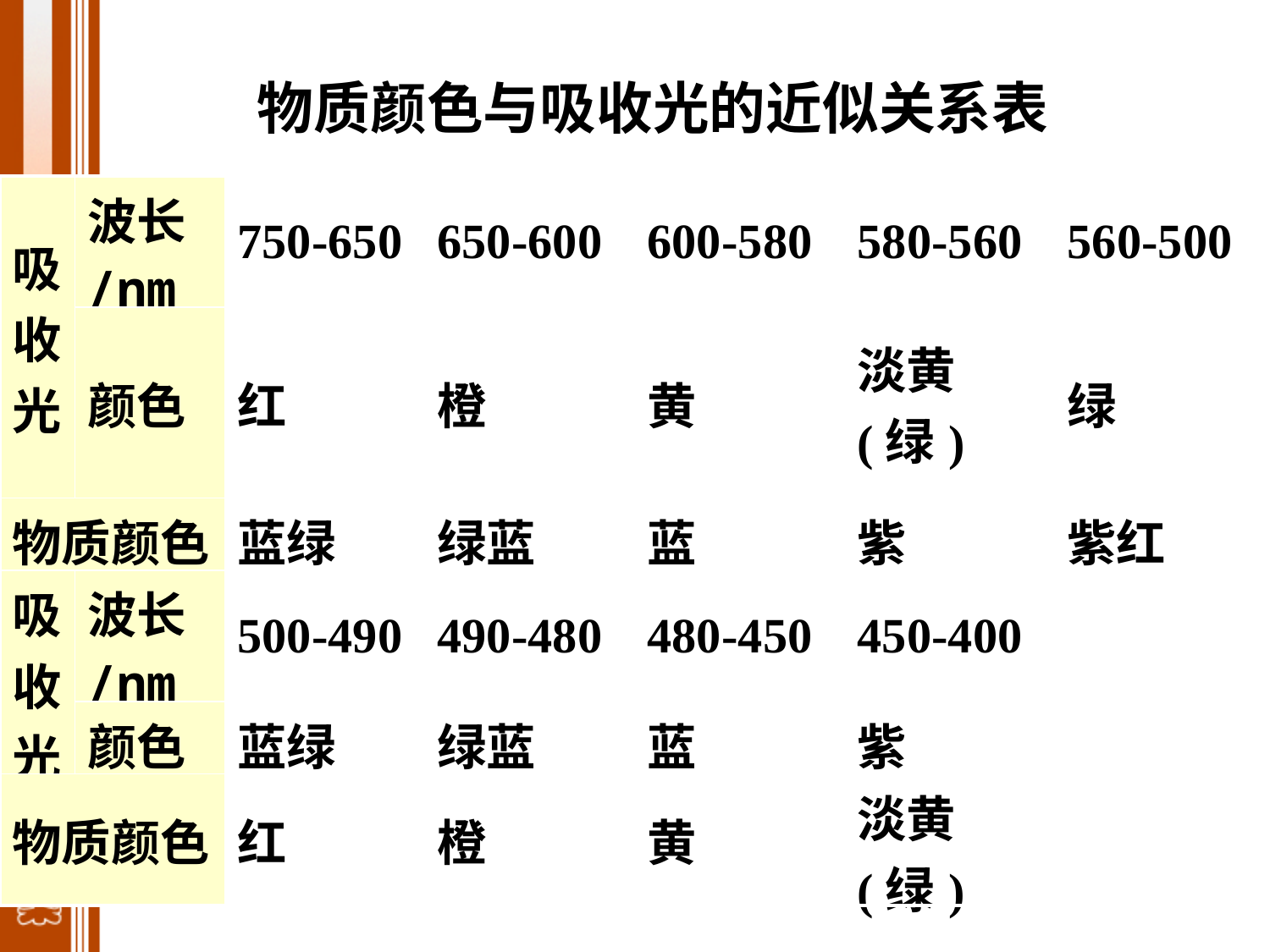

物质颜色与吸收光的近似关系表
| 吸收光 | 波长/nm | 750-650 | 650-600 | 600-580 | 580-560 | 560-500 |
| --- | --- | --- | --- | --- | --- | --- |
|  | 颜色 | 红 | 橙 | 黄 | 淡黄(绿) | 绿 |
| 物质颜色 |  | 蓝绿 | 绿蓝 | 蓝 | 紫 | 紫红 |
| 吸收光 | 波长/nm | 500-490 | 490-480 | 480-450 | 450-400 |  |
|  | 颜色 | 蓝绿 | 绿蓝 | 蓝 | 紫 |  |
| 物质颜色 |  | 红 | 橙 | 黄 | 淡黄(绿) |  |